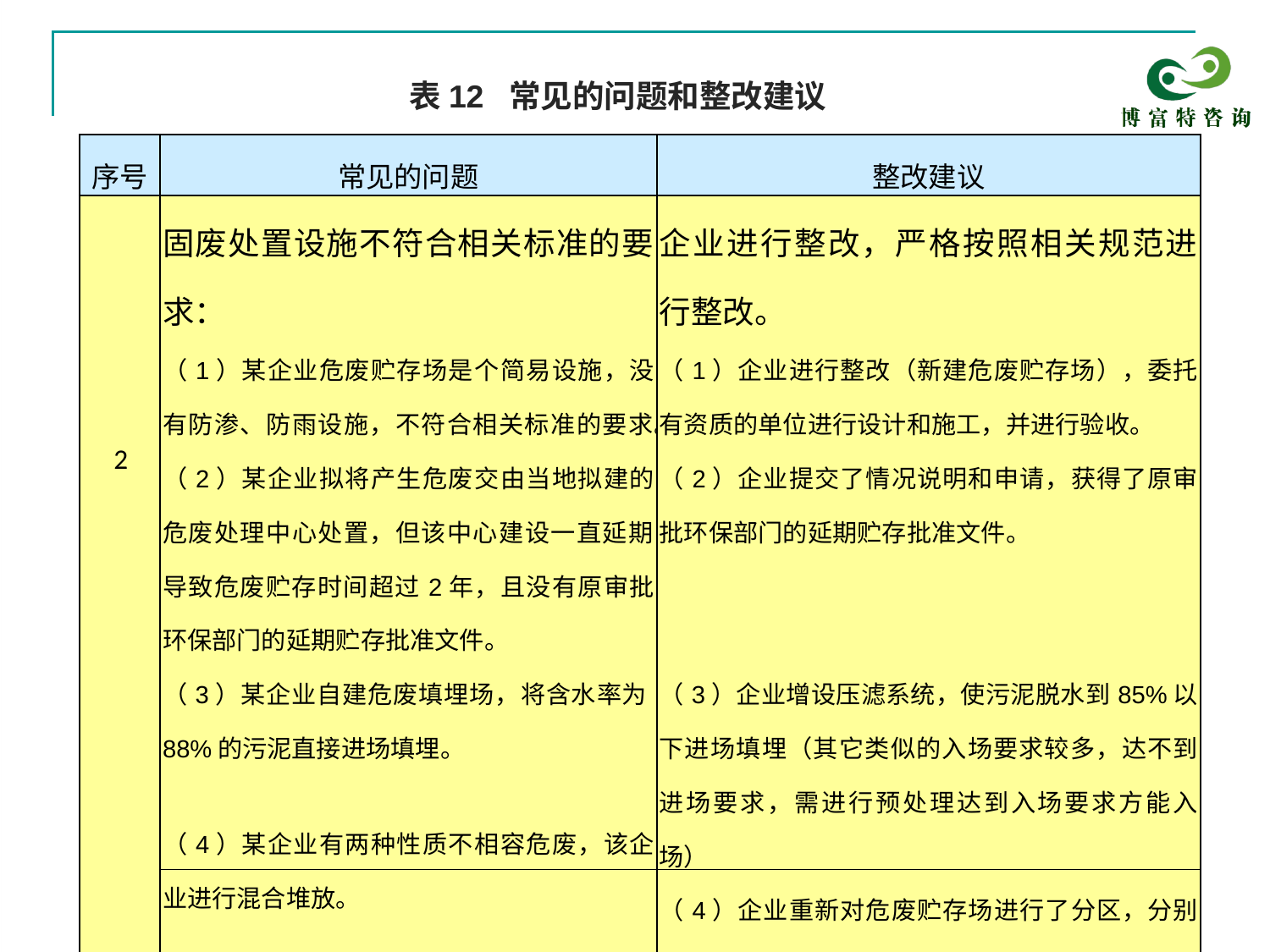

表12  常见的问题和整改建议
| 序号 | 常见的问题 | 整改建议 |
| --- | --- | --- |
| 2 | 固废处置设施不符合相关标准的要求： （1）某企业危废贮存场是个简易设施，没有防渗、防雨设施，不符合相关标准的要求。 | 企业进行整改，严格按照相关规范进行整改。 （1）企业进行整改（新建危废贮存场），委托有资质的单位进行设计和施工，并进行验收。 |
|  | （2）某企业拟将产生危废交由当地拟建的危废处理中心处置，但该中心建设一直延期，导致危废贮存时间超过2年，且没有原审批环保部门的延期贮存批准文件。 | （2）企业提交了情况说明和申请，获得了原审批环保部门的延期贮存批准文件。 |
|  | （3）某企业自建危废填埋场，将含水率为88%的污泥直接进场填埋。 （4）某企业有两种性质不相容危废，该企业进行混合堆放。 | （3）企业增设压滤系统，使污泥脱水到85%以下进场填埋（其它类似的入场要求较多，达不到进场要求，需进行预处理达到入场要求方能入场） （4）企业重新对危废贮存场进行了分区，分别进行堆放（常温常压下水解、挥发的危险废物必须用符合标准的容器贮存）。 |